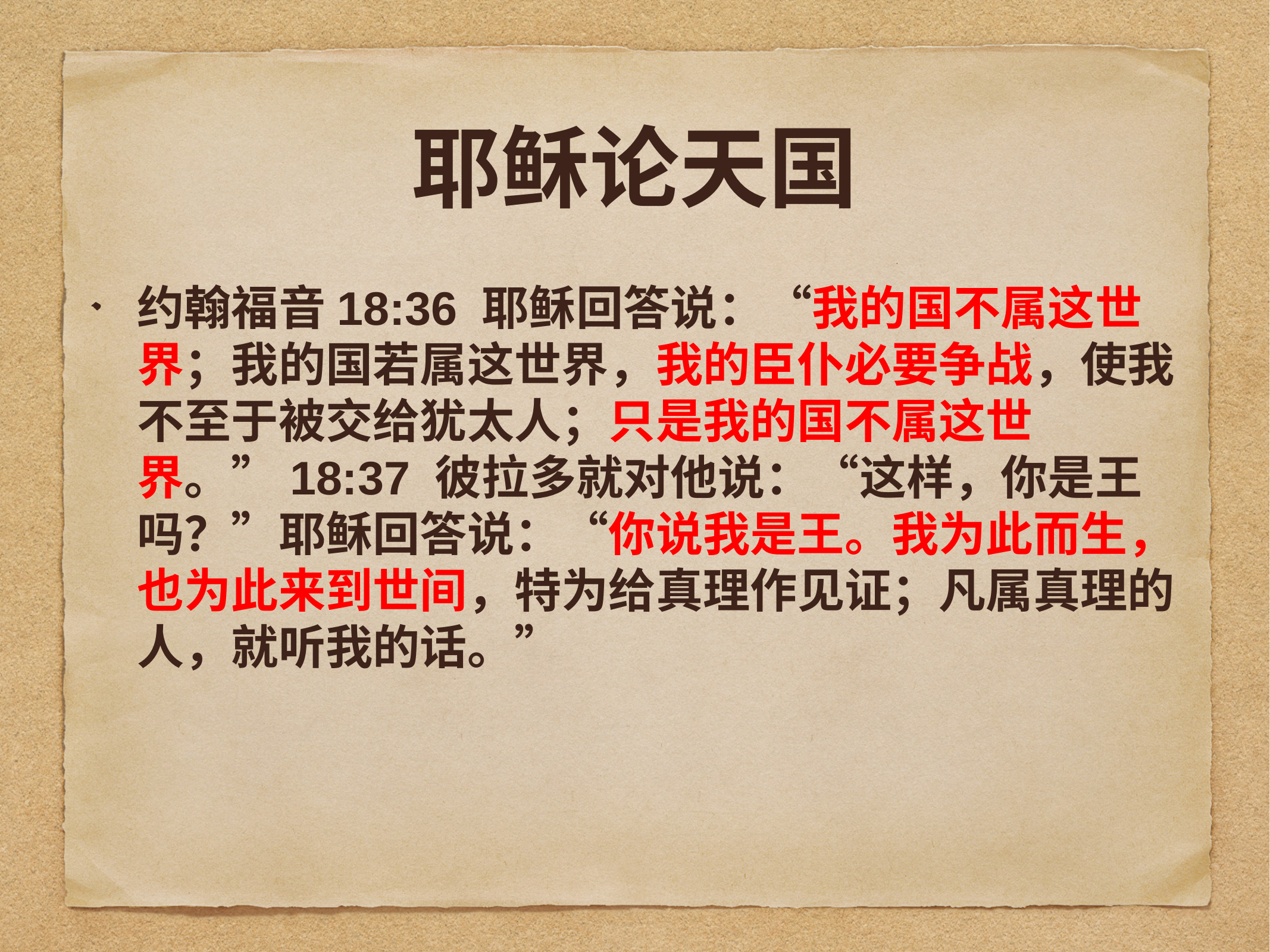

# 耶稣论天国
约翰福音18:36 耶稣回答说：“我的国不属这世界；我的国若属这世界，我的臣仆必要争战，使我不至于被交给犹太人；只是我的国不属这世界。”18:37 彼拉多就对他说：“这样，你是王吗？”耶稣回答说：“你说我是王。我为此而生，也为此来到世间，特为给真理作见证；凡属真理的人，就听我的话。”